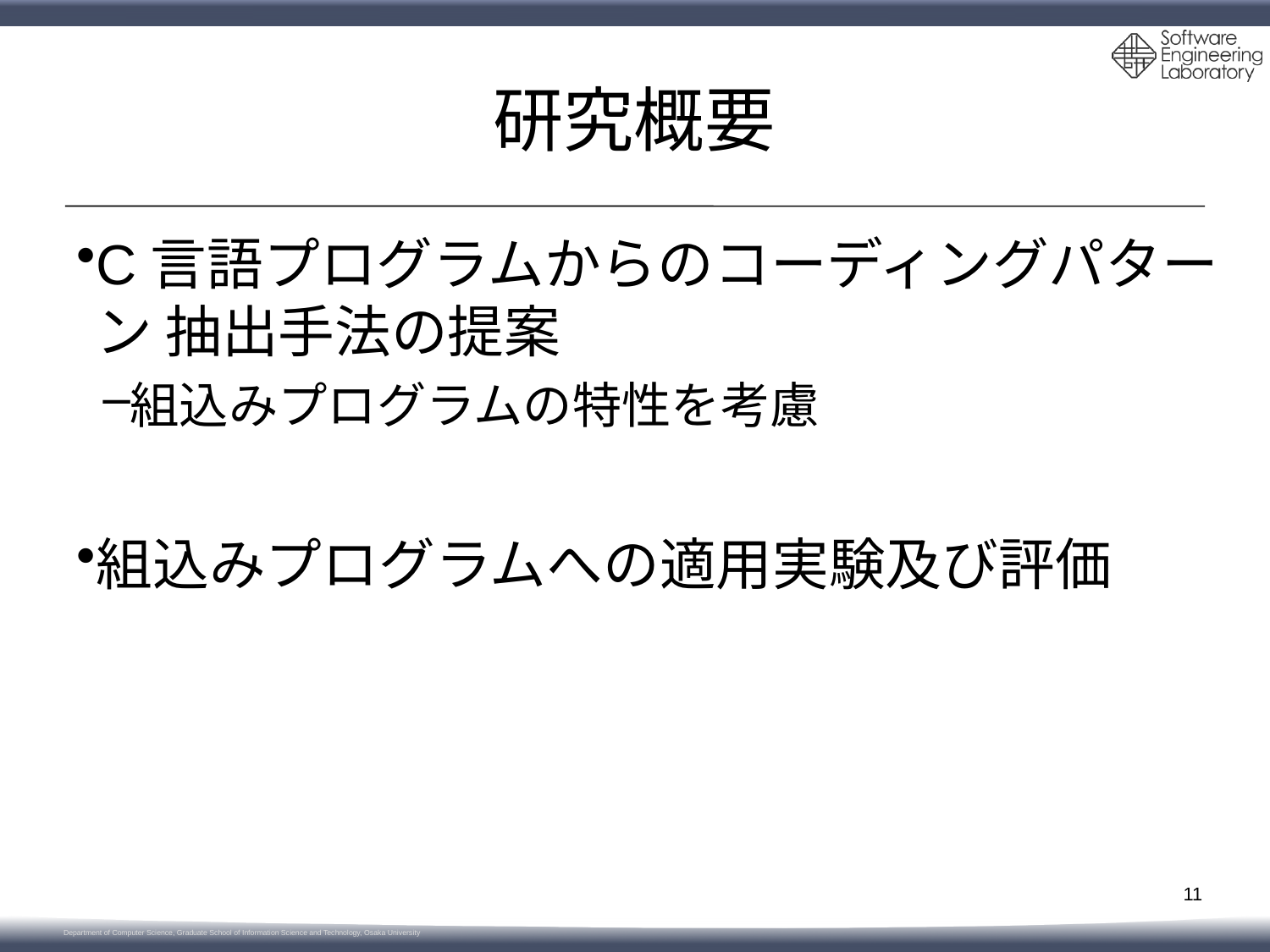

# 研究概要
C言語プログラムからのコーディングパターン 抽出手法の提案
組込みプログラムの特性を考慮

組込みプログラムへの適用実験及び評価
11